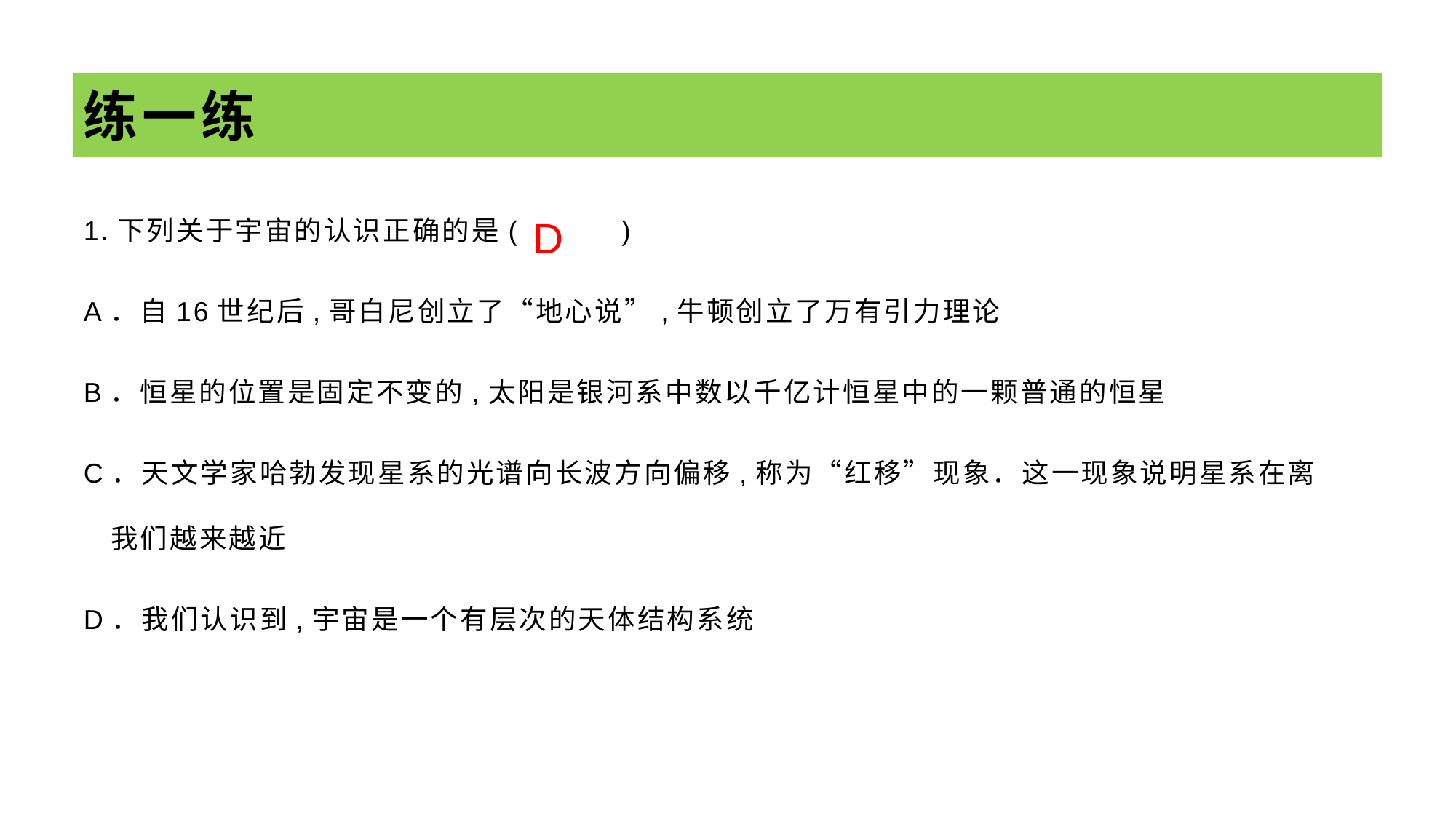

# 练一练
1.下列关于宇宙的认识正确的是(      　)
A．自16世纪后,哥白尼创立了“地心说”,牛顿创立了万有引力理论
B．恒星的位置是固定不变的,太阳是银河系中数以千亿计恒星中的一颗普通的恒星
C．天文学家哈勃发现星系的光谱向长波方向偏移,称为“红移”现象．这一现象说明星系在离我们越来越近
D．我们认识到,宇宙是一个有层次的天体结构系统
D